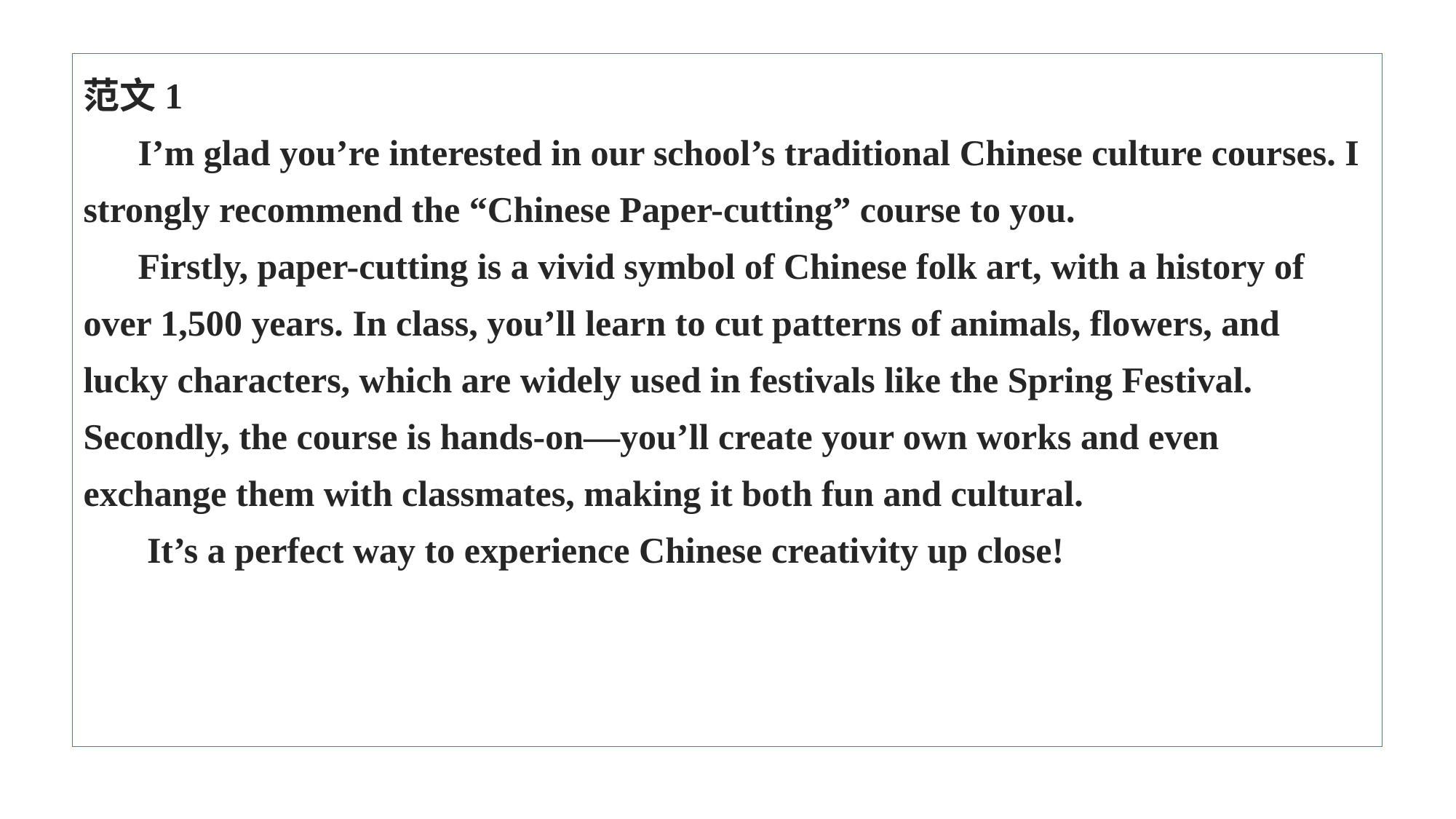

范文1
      I’m glad you’re interested in our school’s traditional Chinese culture courses. I strongly recommend the “Chinese Paper-cutting” course to you.
      Firstly, paper-cutting is a vivid symbol of Chinese folk art, with a history of over 1,500 years. In class, you’ll learn to cut patterns of animals, flowers, and lucky characters, which are widely used in festivals like the Spring Festival. Secondly, the course is hands-on—you’ll create your own works and even exchange them with classmates, making it both fun and cultural.
       It’s a perfect way to experience Chinese creativity up close!